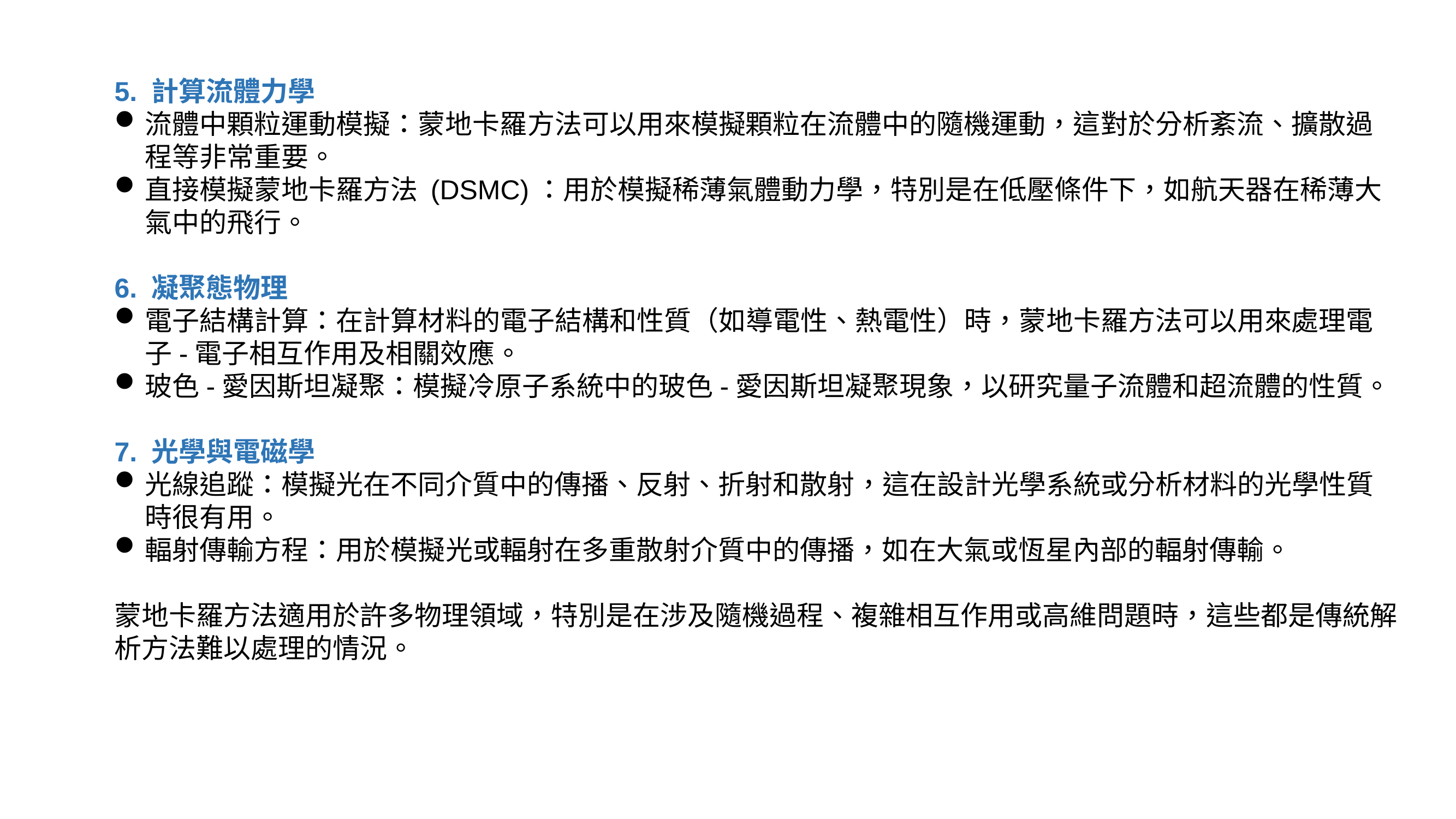

5. 計算流體力學
流體中顆粒運動模擬：蒙地卡羅方法可以用來模擬顆粒在流體中的隨機運動，這對於分析紊流、擴散過程等非常重要。
直接模擬蒙地卡羅方法 (DSMC)：用於模擬稀薄氣體動力學，特別是在低壓條件下，如航天器在稀薄大氣中的飛行。

6. 凝聚態物理
電子結構計算：在計算材料的電子結構和性質（如導電性、熱電性）時，蒙地卡羅方法可以用來處理電子-電子相互作用及相關效應。
玻色-愛因斯坦凝聚：模擬冷原子系統中的玻色-愛因斯坦凝聚現象，以研究量子流體和超流體的性質。

7. 光學與電磁學
光線追蹤：模擬光在不同介質中的傳播、反射、折射和散射，這在設計光學系統或分析材料的光學性質時很有用。
輻射傳輸方程：用於模擬光或輻射在多重散射介質中的傳播，如在大氣或恆星內部的輻射傳輸。

蒙地卡羅方法適用於許多物理領域，特別是在涉及隨機過程、複雜相互作用或高維問題時，這些都是傳統解析方法難以處理的情況。